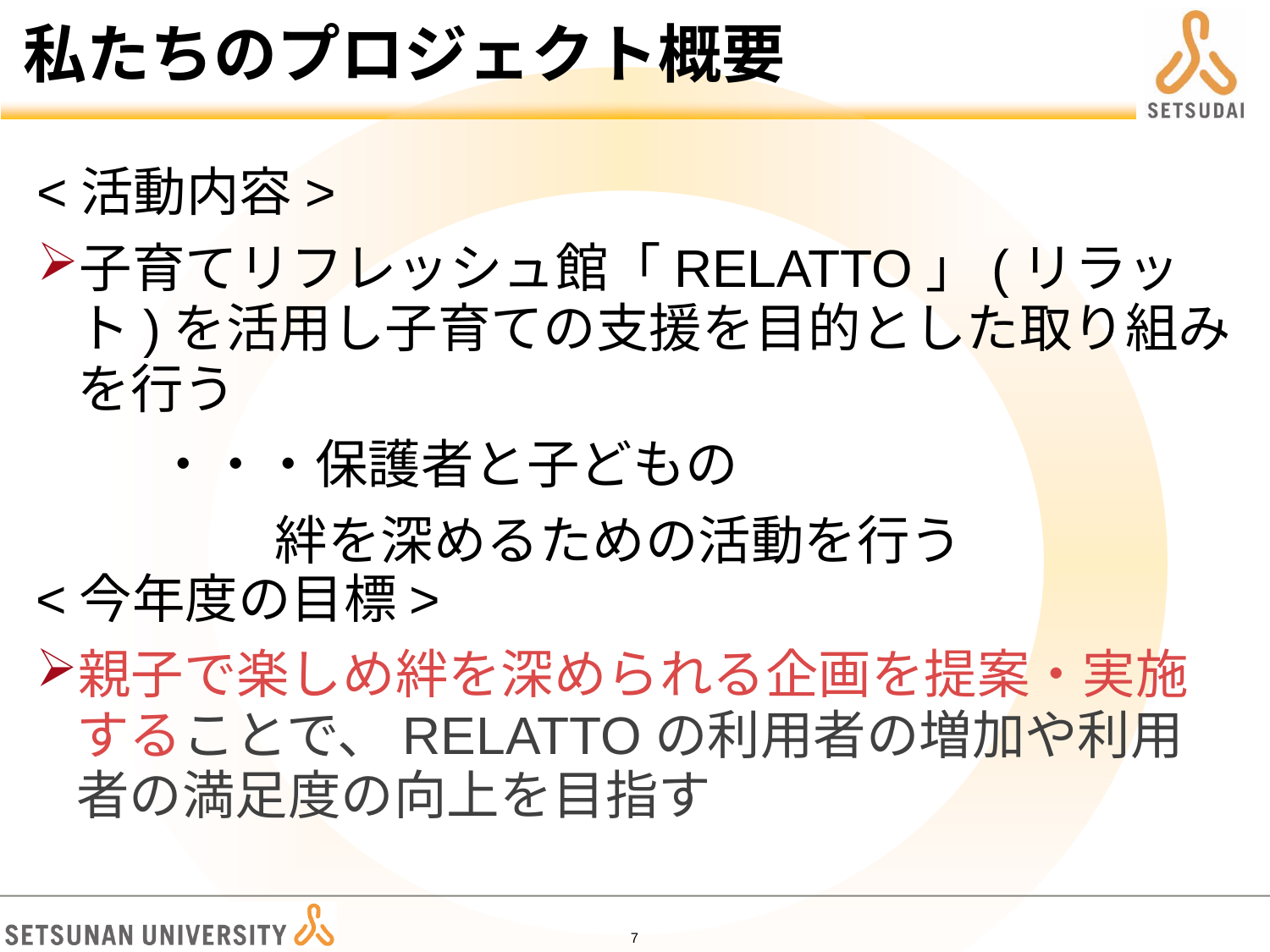

# 私たちのプロジェクト概要
<活動内容>
子育てリフレッシュ館「RELATTO」(リラット)を活用し子育ての支援を目的とした取り組みを行う
         ・・・保護者と子どもの
                   絆を深めるための活動を行う
<今年度の目標>
親子で楽しめ絆を深められる企画を提案・実施することで、RELATTOの利用者の増加や利用者の満足度の向上を目指す
7